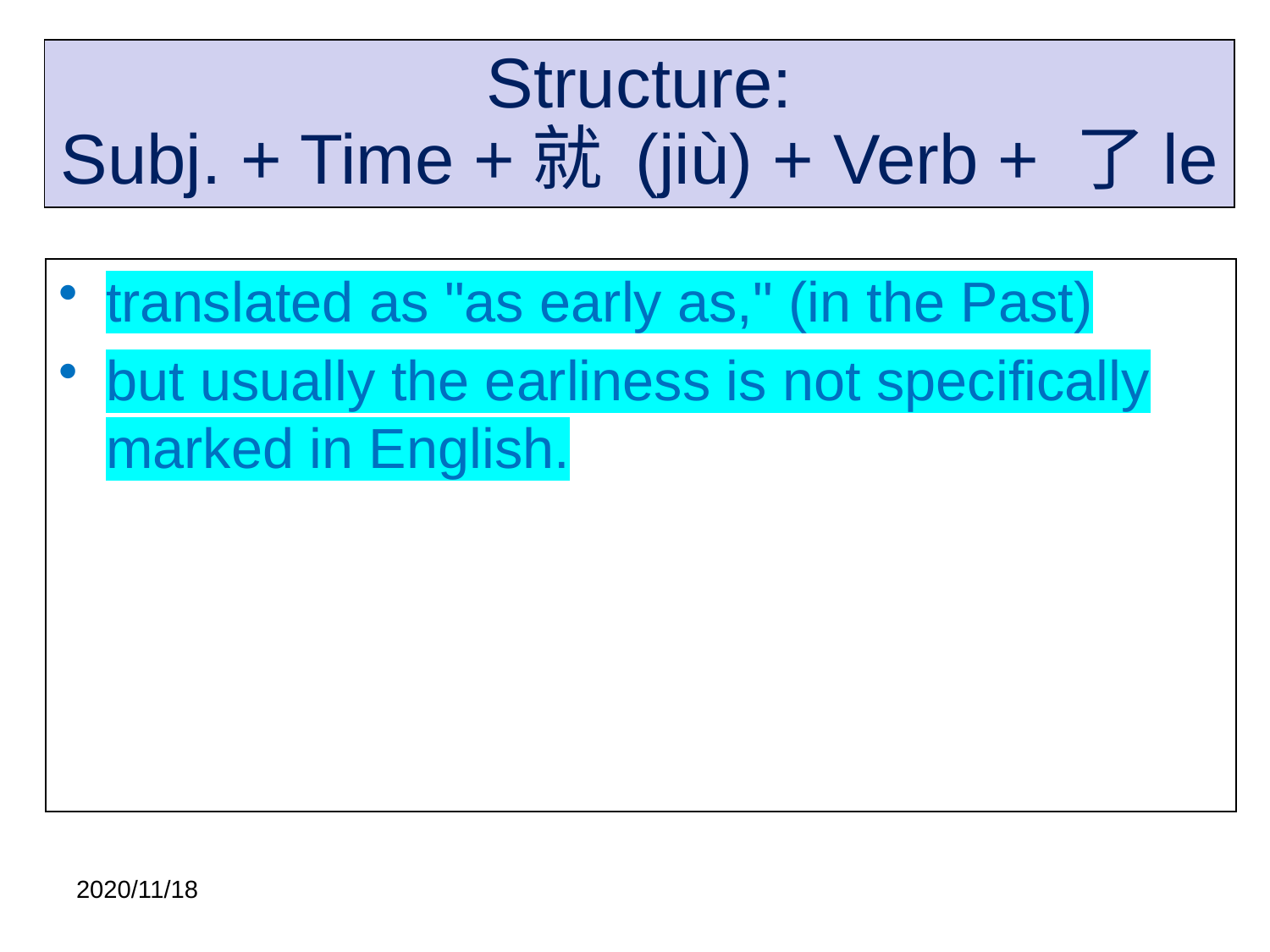

# Structure: Subj. + Time +就 (jiù) + Verb + 了le
translated as "as early as," (in the Past)
but usually the earliness is not specifically marked in English.

2020/11/18